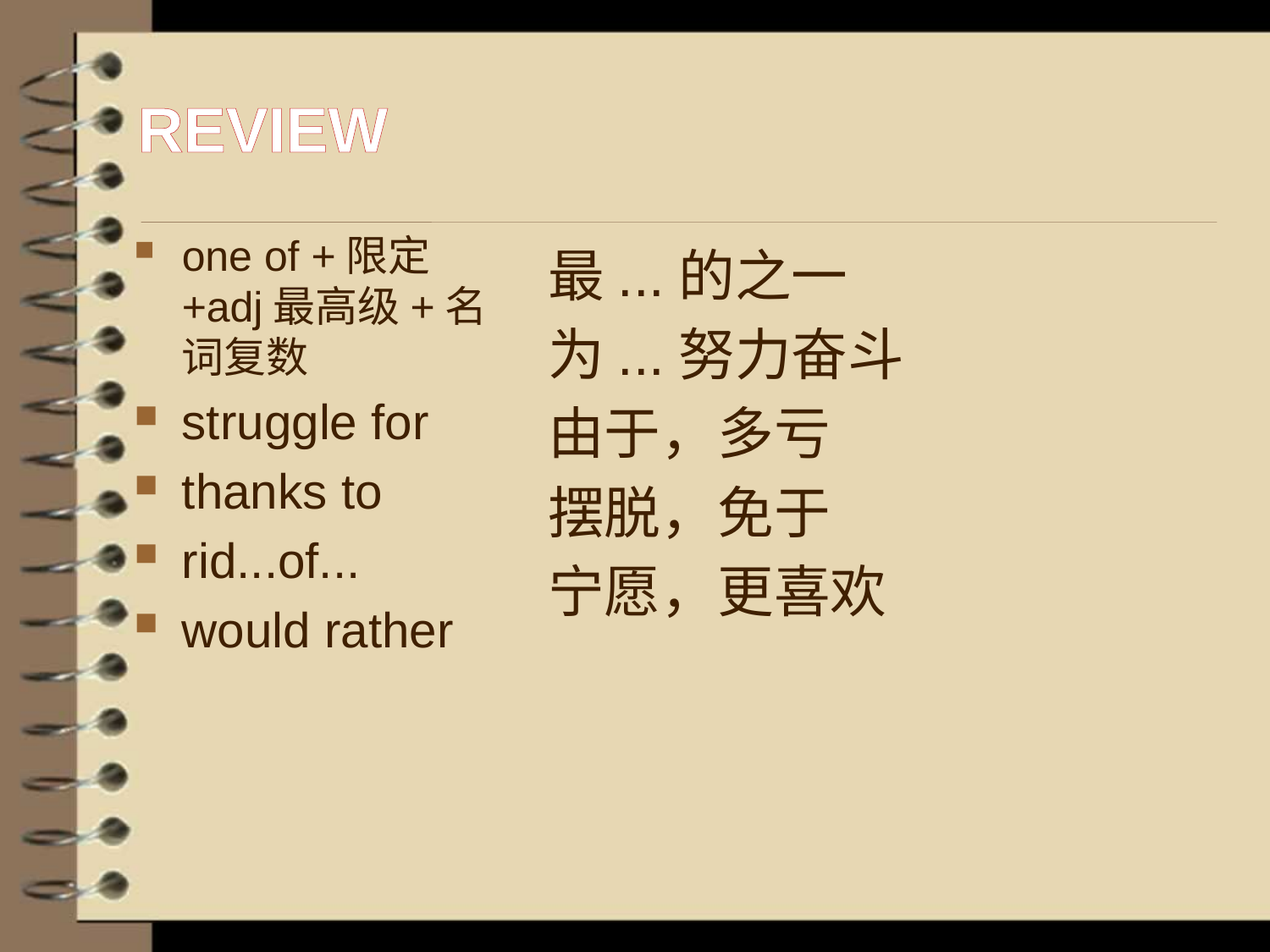

# REVIEW
one of +限定+adj最高级+名词复数
struggle for
thanks to
rid...of...
would rather
最...的之一
为...努力奋斗
由于，多亏
摆脱，免于
宁愿，更喜欢